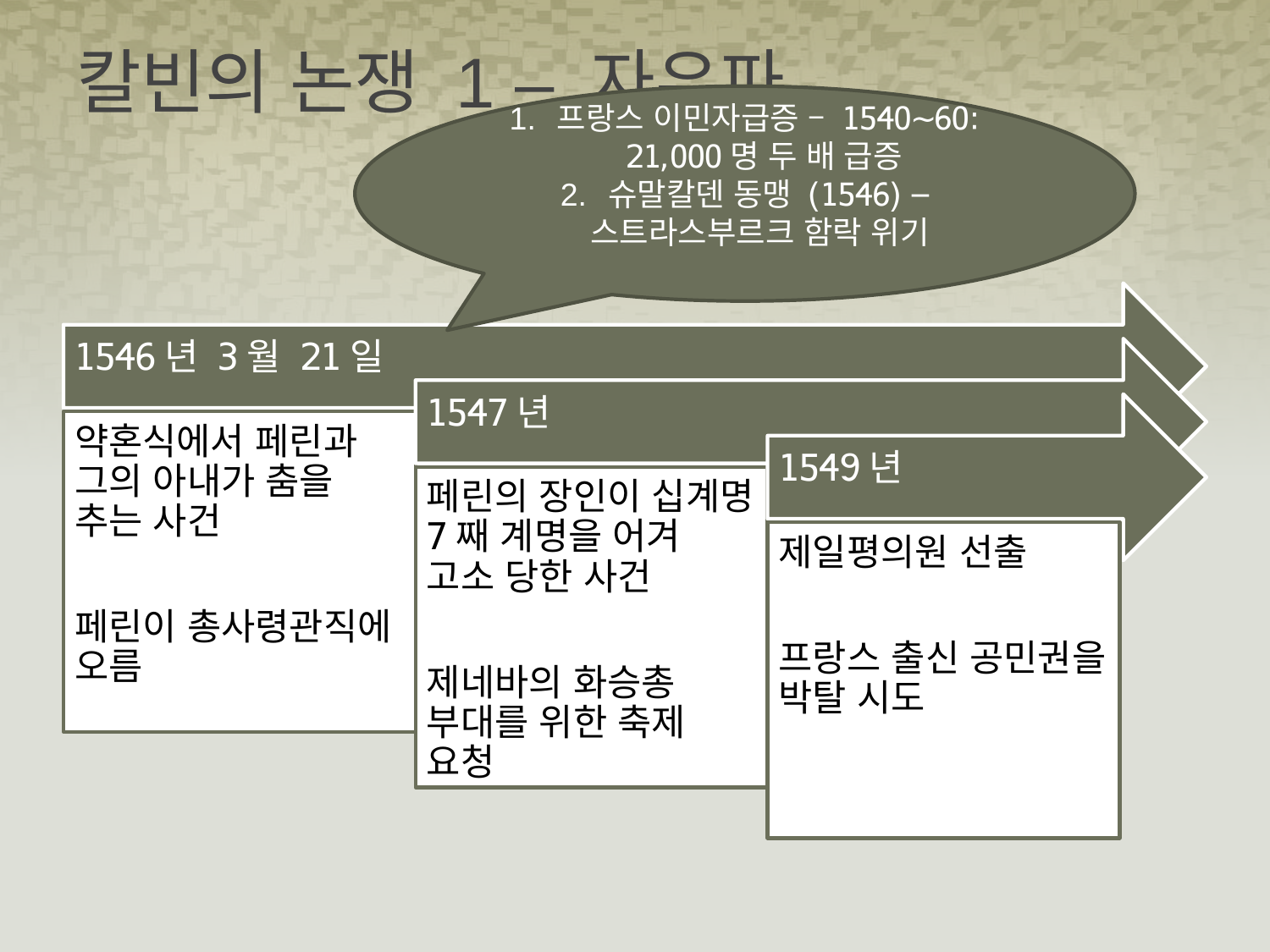

# 칼빈의 논쟁 1 – 자유파
프랑스 이민자급증 – 1540~60: 21,000명 두 배 급증
슈말칼덴 동맹 (1546) – 스트라스부르크 함락 위기

1546년 3월 21일
1547년
1549년
약혼식에서 페린과 그의 아내가 춤을 추는 사건

페린이 총사령관직에 오름
페린의 장인이 십계명 7째 계명을 어겨 고소 당한 사건

제네바의 화승총 부대를 위한 축제 요청
제일평의원 선출

프랑스 출신 공민권을 박탈 시도